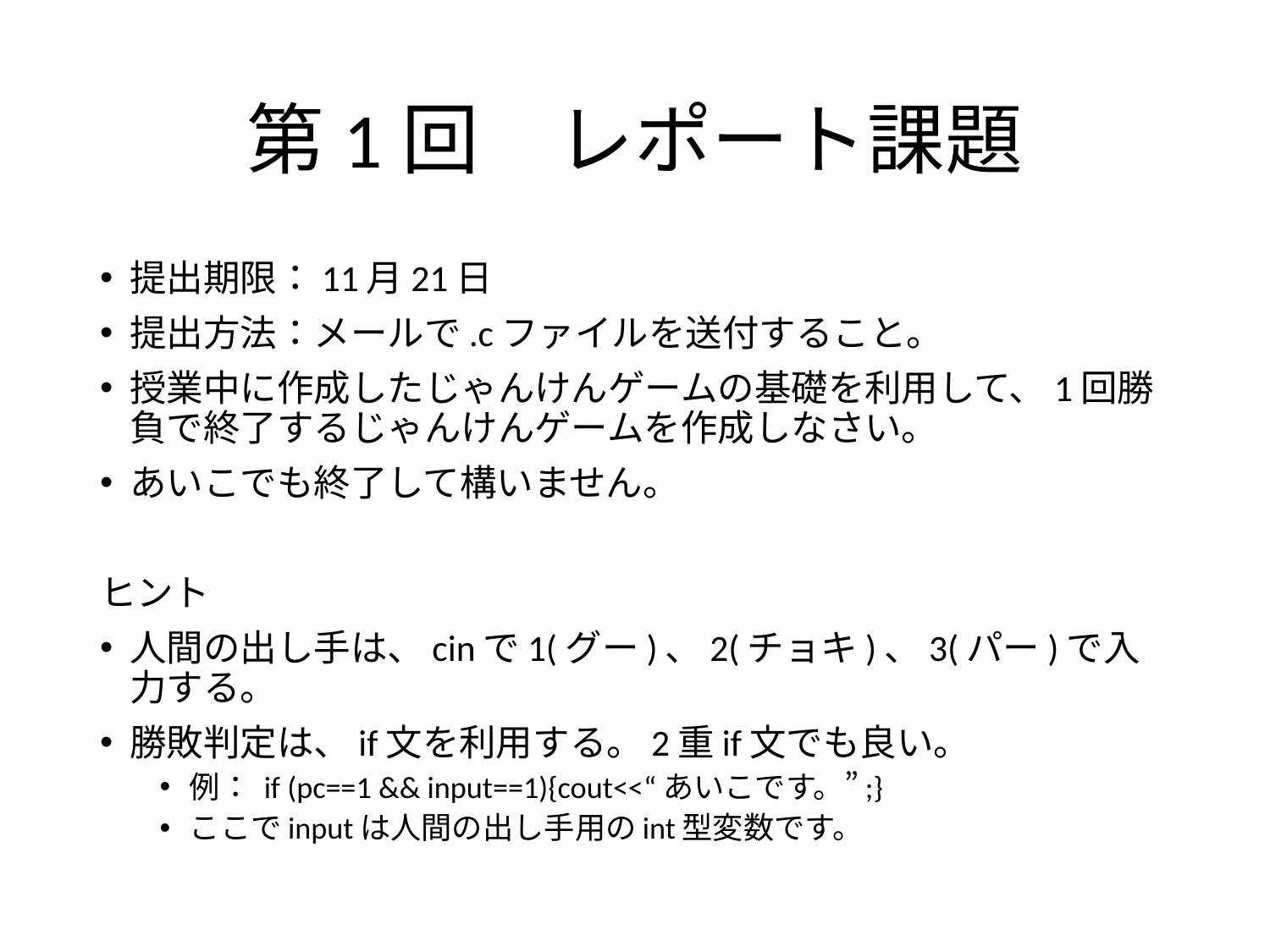

# 第1回　レポート課題
提出期限：11月21日
提出方法：メールで.cファイルを送付すること。
授業中に作成したじゃんけんゲームの基礎を利用して、1回勝負で終了するじゃんけんゲームを作成しなさい。
あいこでも終了して構いません。

ヒント
人間の出し手は、cinで1(グー)、2(チョキ)、3(パー)で入力する。
勝敗判定は、if文を利用する。2重if文でも良い。
例： if (pc==1 && input==1){cout<<“あいこです。”;}
ここでinputは人間の出し手用のint型変数です。